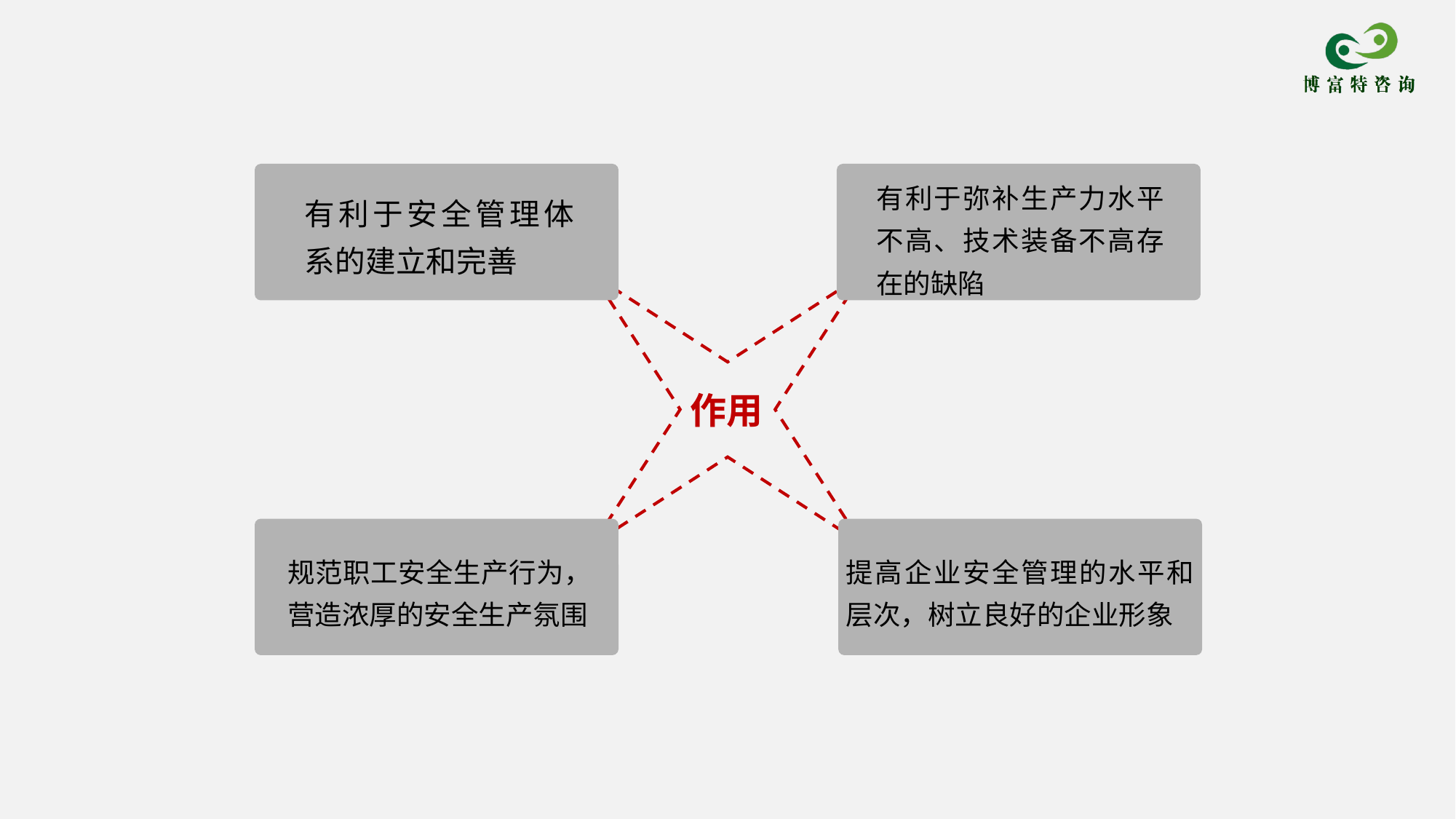

有利于弥补生产力水平不高、技术装备不高存在的缺陷
有利于安全管理体系的建立和完善

作用

规范职工安全生产行为，营造浓厚的安全生产氛围
提高企业安全管理的水平和层次，树立良好的企业形象